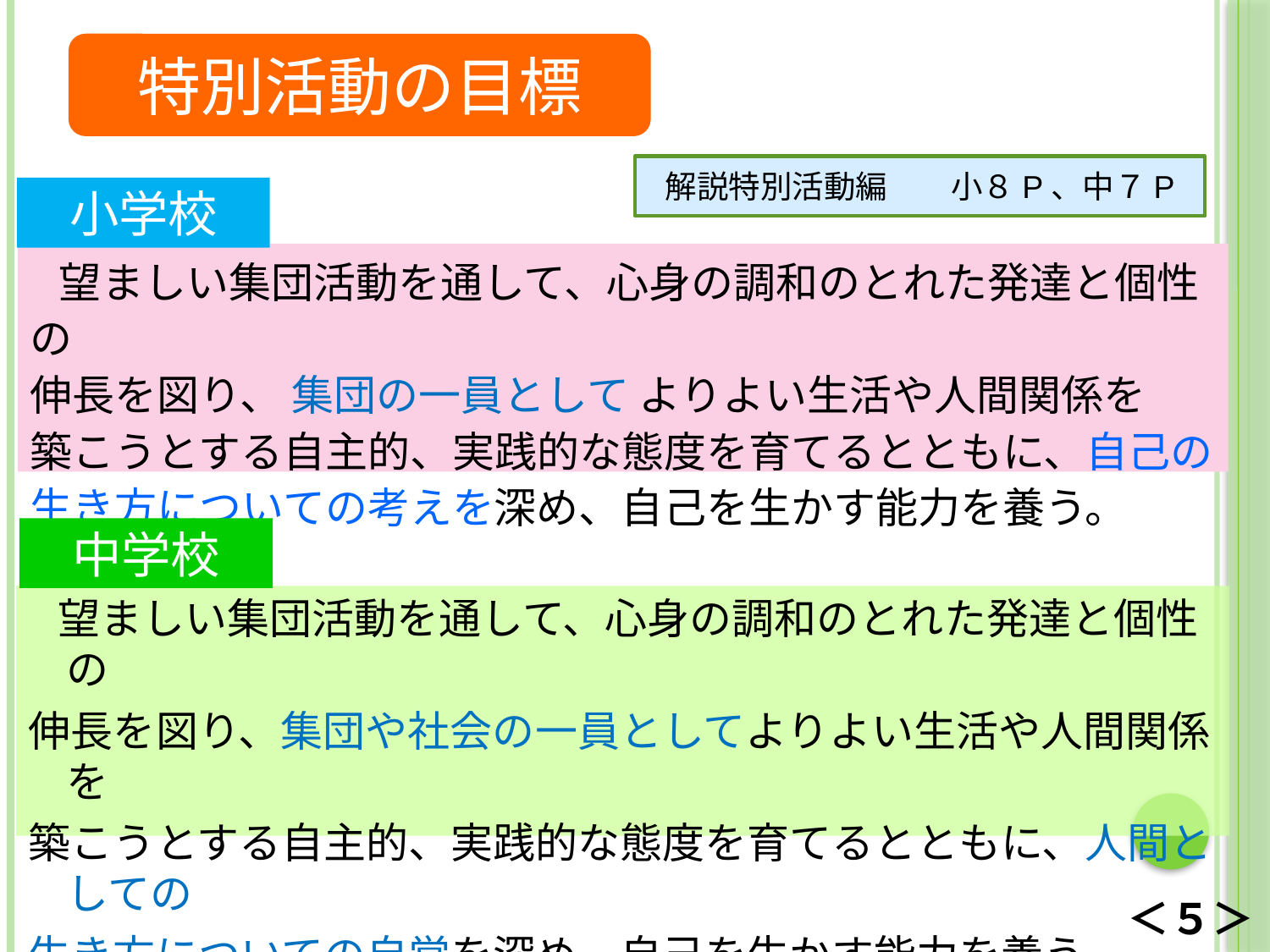

特別活動の目標
解説特別活動編　　小８P、中７P
小学校
  望ましい集団活動を通して、心身の調和のとれた発達と個性の
伸長を図り、 集団の一員として よりよい生活や人間関係を
築こうとする自主的、実践的な態度を育てるとともに、自己の生き方についての考えを深め、自己を生かす能力を養う。
中学校
  望ましい集団活動を通して、心身の調和のとれた発達と個性の
伸長を図り、集団や社会の一員としてよりよい生活や人間関係を
築こうとする自主的、実践的な態度を育てるとともに、人間としての
生き方についての自覚を深め、自己を生かす能力を養う。
＜５＞